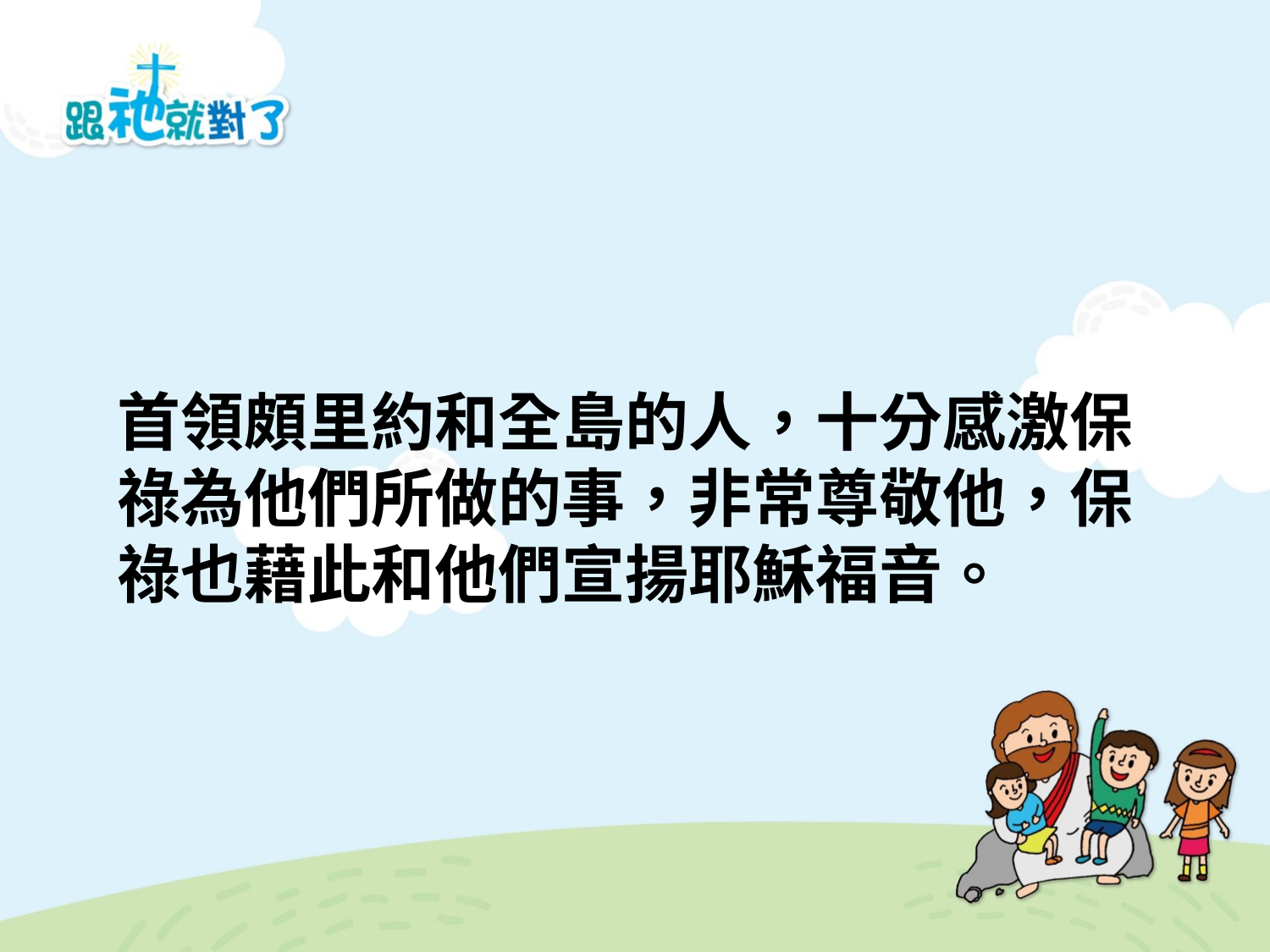

首領頗里約和全島的人，十分感激保祿為他們所做的事，非常尊敬他，保祿也藉此和他們宣揚耶穌福音。